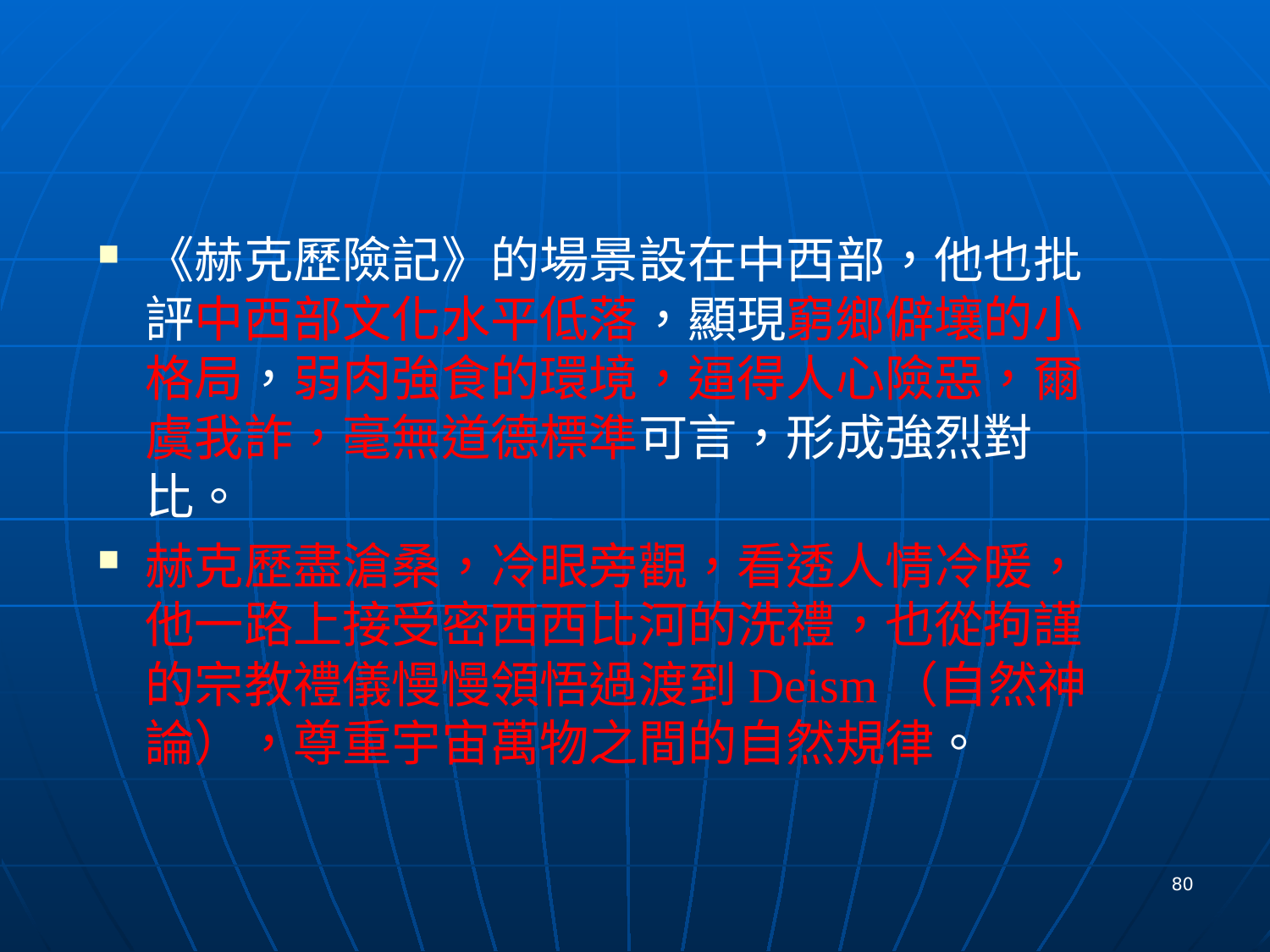

《赫克歷險記》的場景設在中西部，他也批評中西部文化水平低落，顯現窮鄉僻壤的小格局，弱肉強食的環境，逼得人心險惡，爾虞我詐，毫無道德標準可言，形成強烈對比。
赫克歷盡滄桑，冷眼旁觀，看透人情冷暖，他一路上接受密西西比河的洗禮，也從拘謹的宗教禮儀慢慢領悟過渡到Deism（自然神論），尊重宇宙萬物之間的自然規律。

80